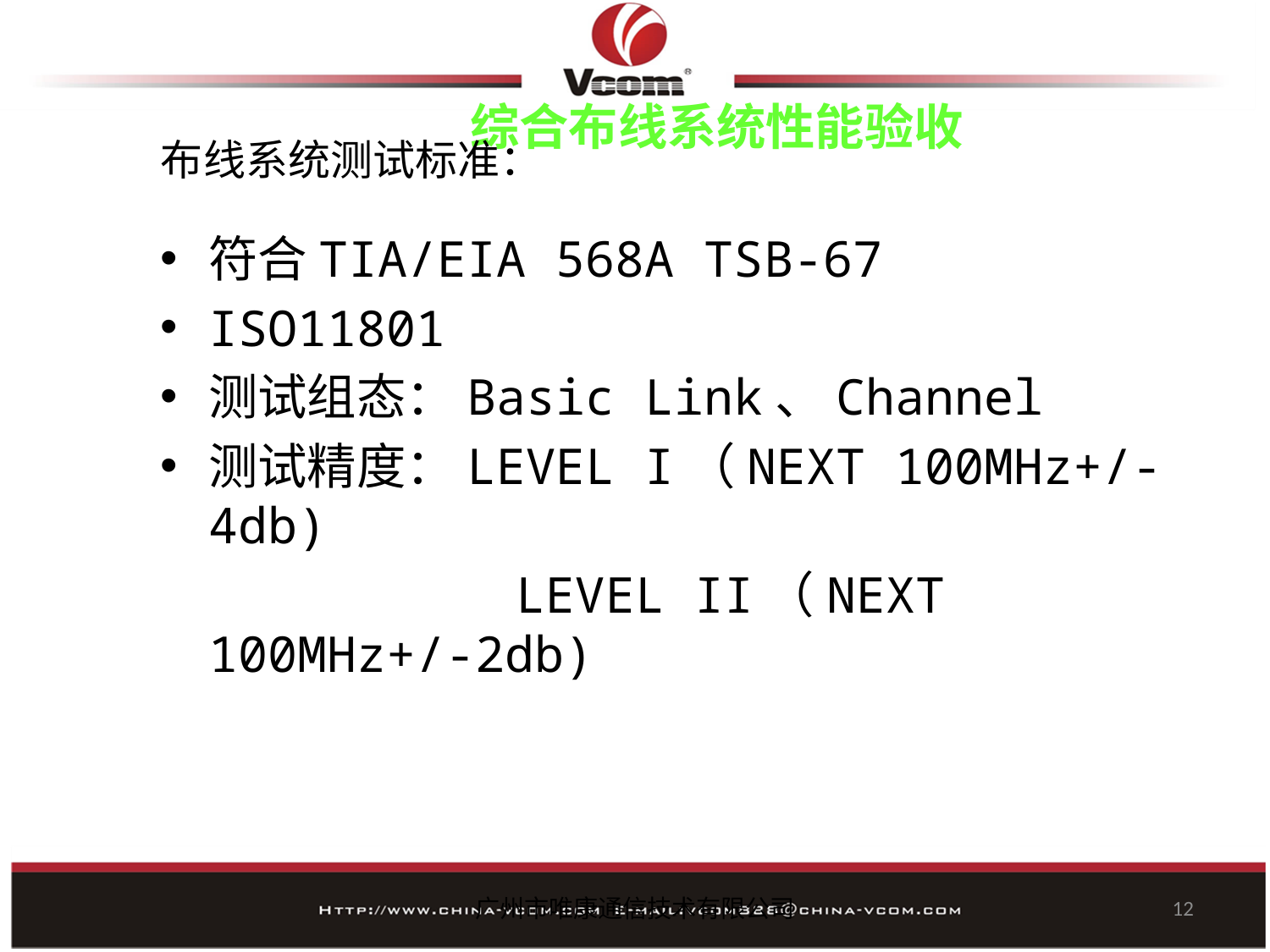

# 综合布线系统性能验收
布线系统测试标准：

符合TIA/EIA 568A TSB-67
ISO11801
测试组态：Basic Link、Channel
测试精度：LEVEL I（NEXT 100MHz+/-4db)
            LEVEL II（NEXT 100MHz+/-2db)

广州市唯康通信技术有限公司
12